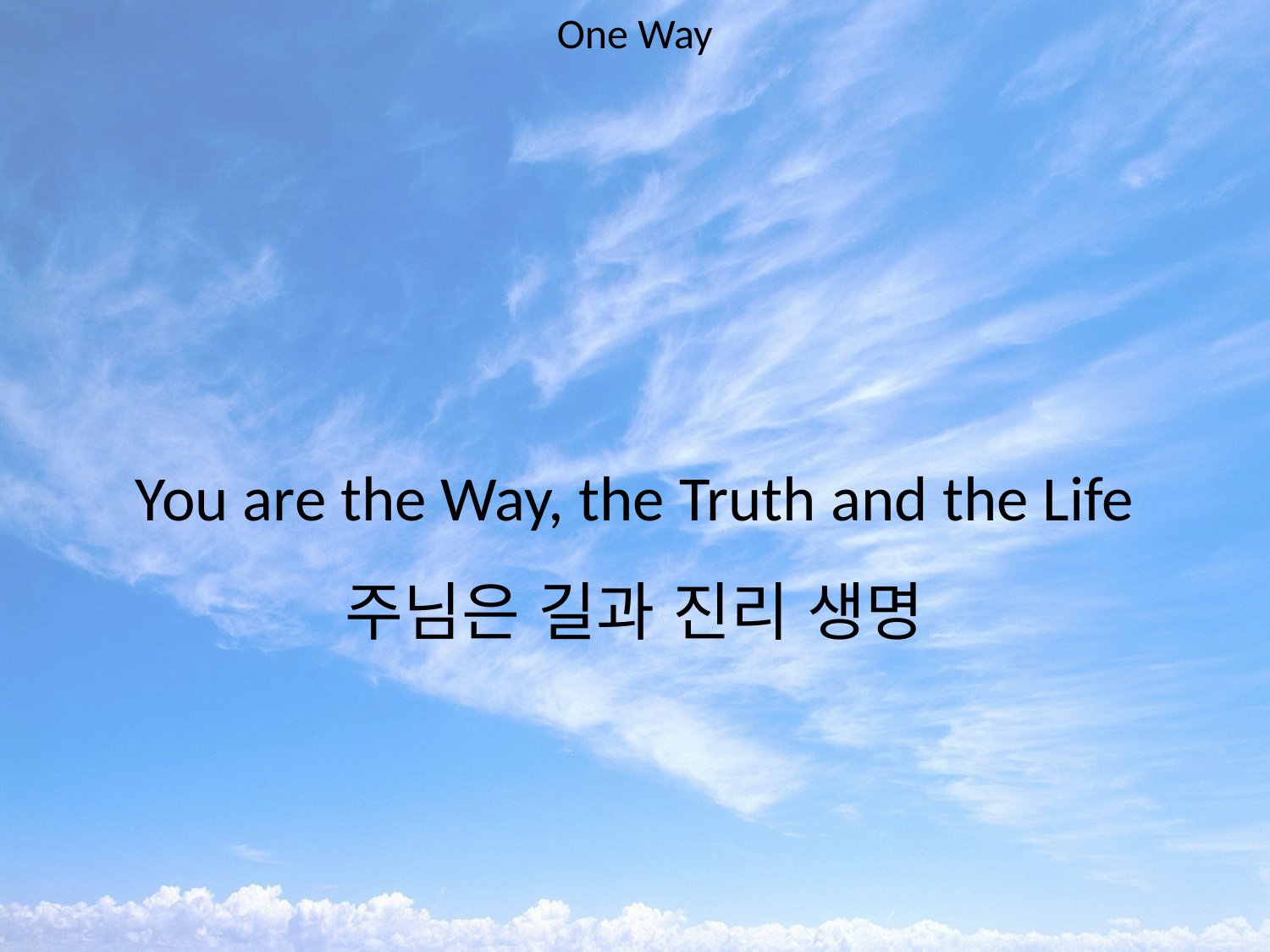

One Way
#
You are the Way, the Truth and the Life
주님은 길과 진리 생명